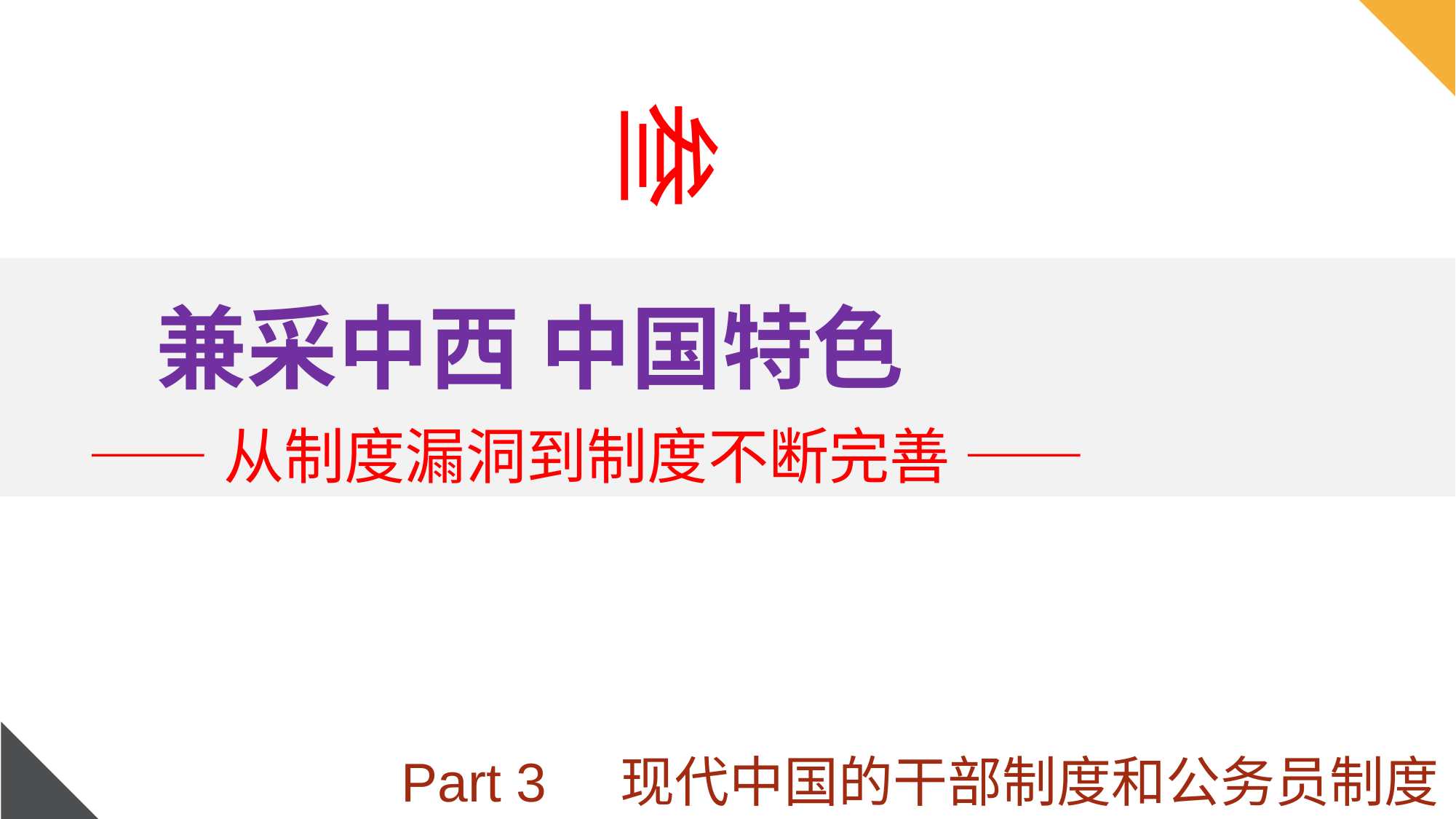

叁
              兼采中西 中国特色
        ——从制度漏洞到制度不断完善 ——

Part 3    现代中国的干部制度和公务员制度